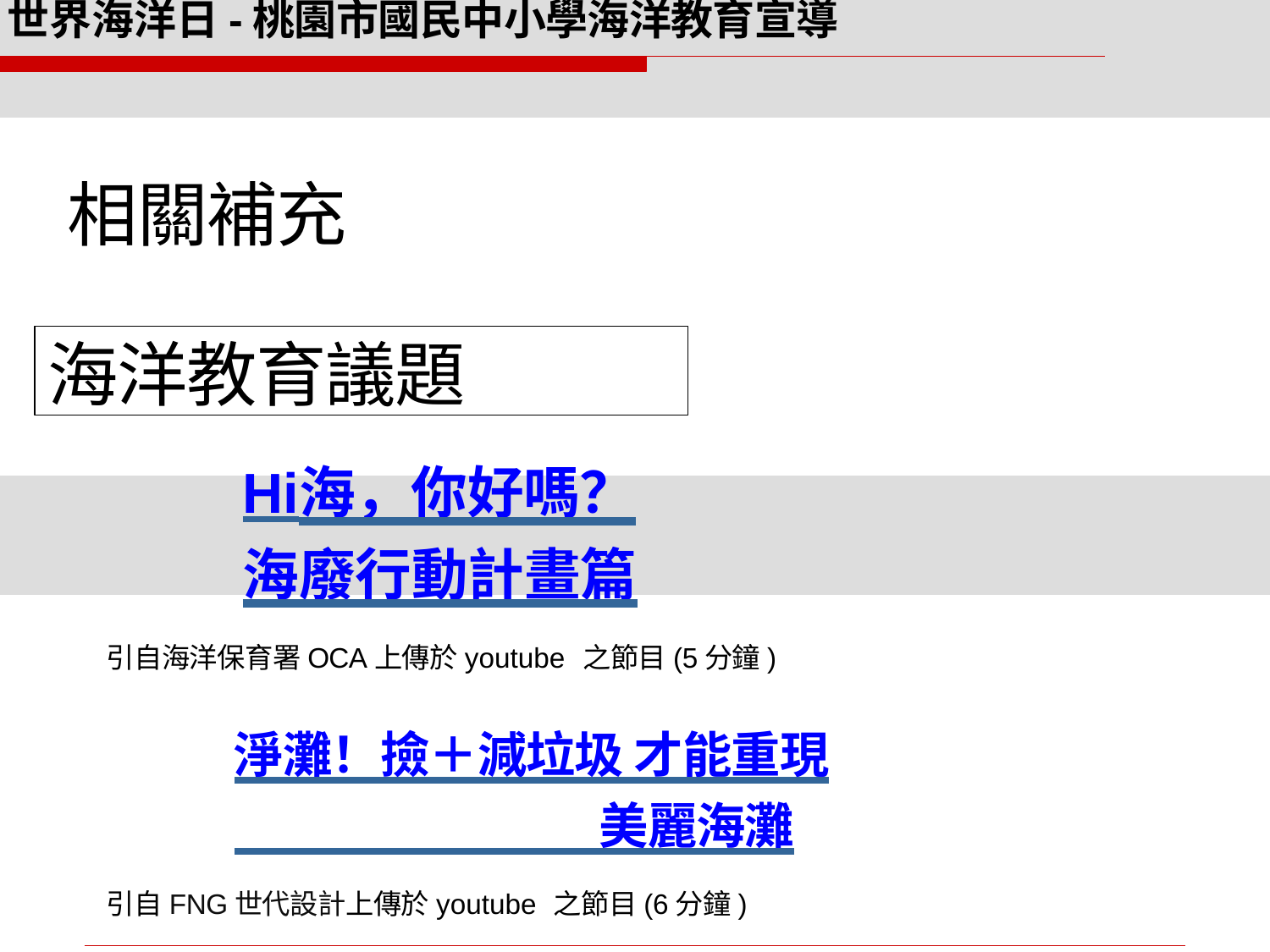

世界海洋日-桃園市國民中小學海洋教育宣導
# 相關補充
海洋教育議題
Hi海，你好嗎？海廢行動計畫篇
引自海洋保育署OCA上傳於youtube 之節目(5分鐘)

淨灘！撿＋減垃圾 才能重現                美麗海灘
引自FNG世代設計上傳於youtube 之節目(6分鐘)